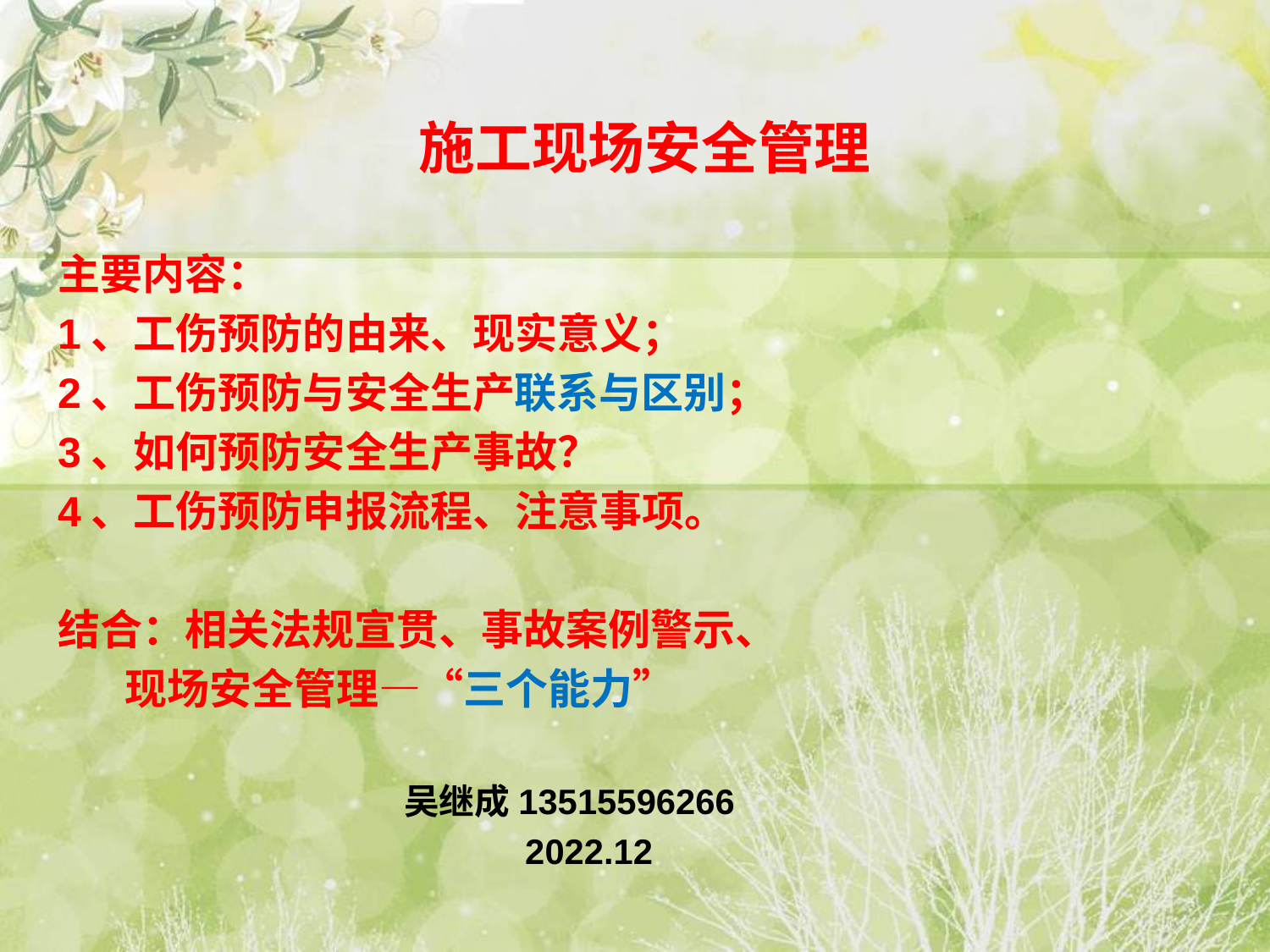

#
施工现场安全管理

主要内容：
1、工伤预防的由来、现实意义；
2、工伤预防与安全生产联系与区别；
3、如何预防安全生产事故？
4、工伤预防申报流程、注意事项。

结合：相关法规宣贯、事故案例警示、
      现场安全管理—“三个能力”

                                          吴继成13515596266
                                                2022.12